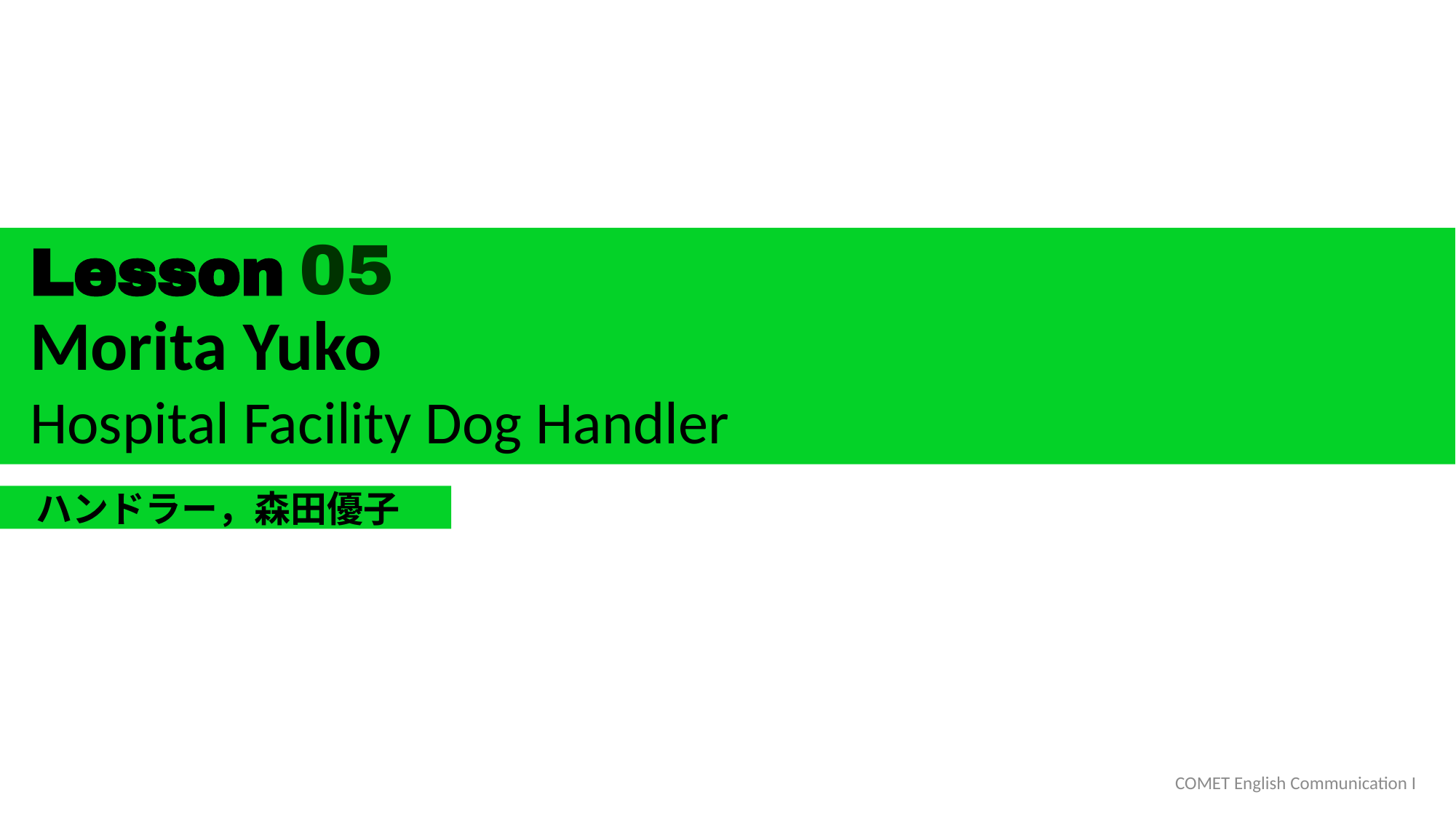

# Lesson 05 Morita Yuko Hospital Facility Dog Handler
  ハンドラー，森田優子
 COMET English Communication I